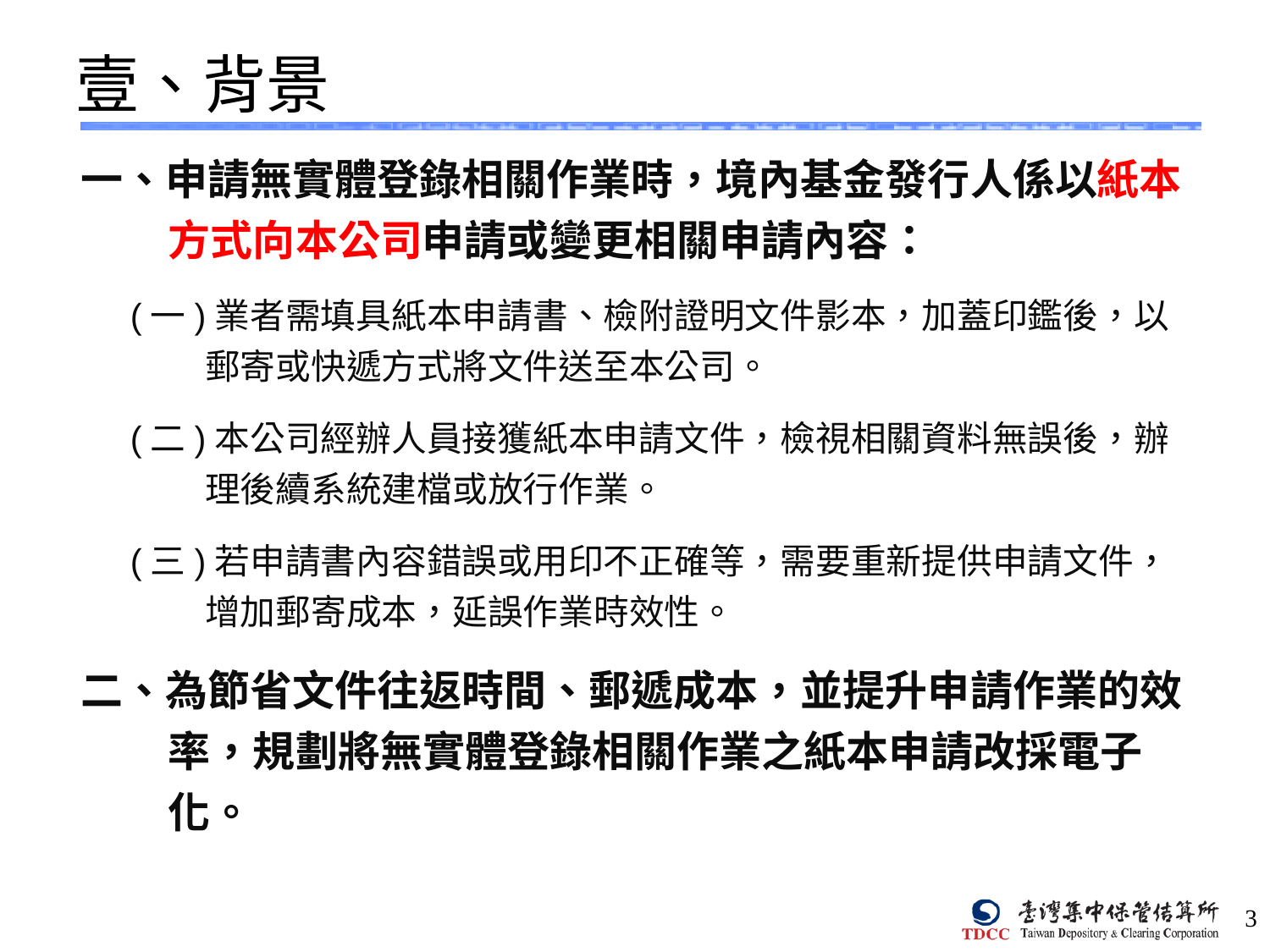

# 壹、背景
一、申請無實體登錄相關作業時，境內基金發行人係以紙本方式向本公司申請或變更相關申請內容：
(一)業者需填具紙本申請書、檢附證明文件影本，加蓋印鑑後，以郵寄或快遞方式將文件送至本公司。
(二)本公司經辦人員接獲紙本申請文件，檢視相關資料無誤後，辦理後續系統建檔或放行作業。
(三)若申請書內容錯誤或用印不正確等，需要重新提供申請文件，增加郵寄成本，延誤作業時效性。
二、為節省文件往返時間、郵遞成本，並提升申請作業的效率，規劃將無實體登錄相關作業之紙本申請改採電子化。